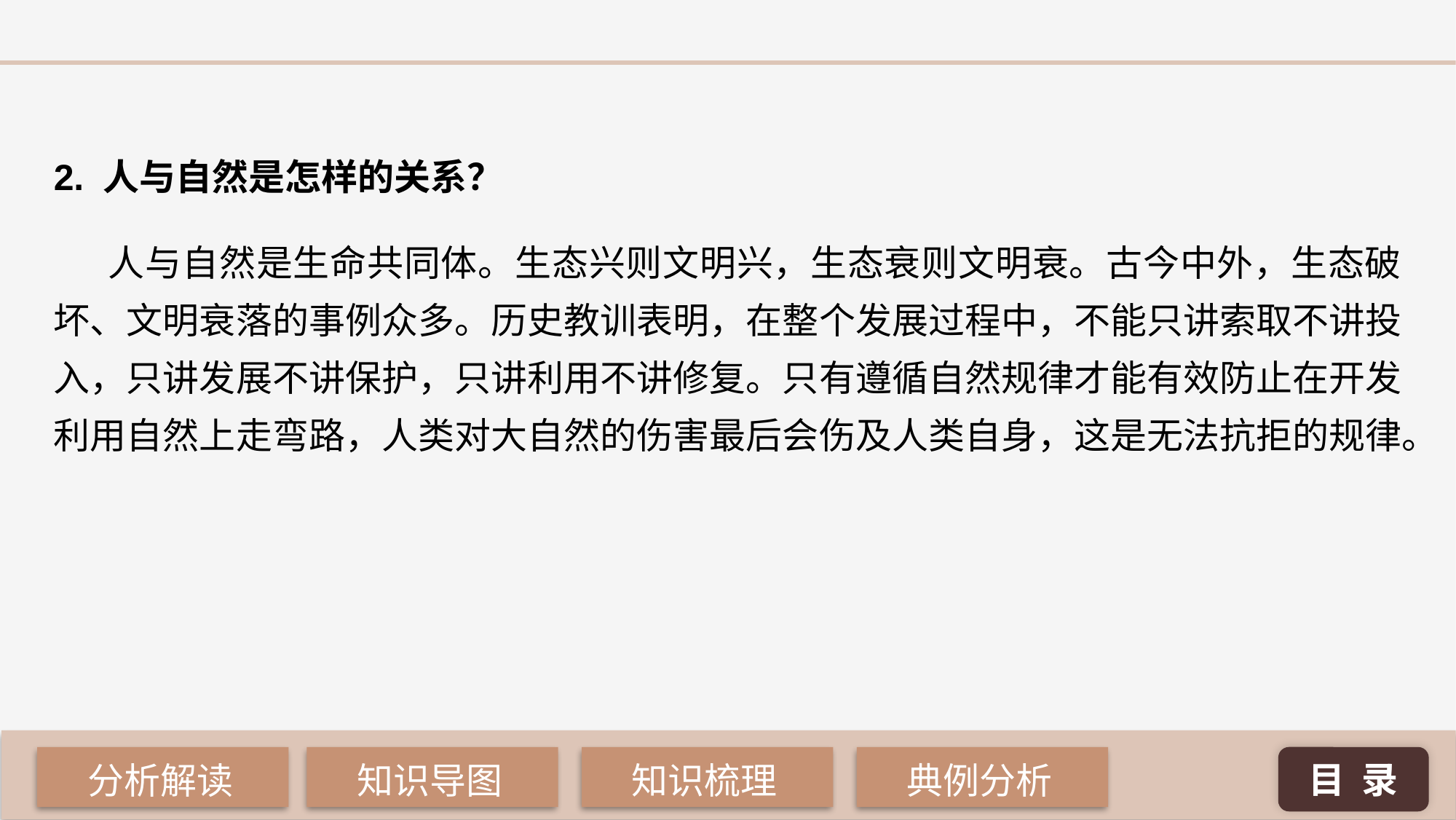

2. 人与自然是怎样的关系？
人与自然是生命共同体。生态兴则文明兴，生态衰则文明衰。古今中外，生态破坏、文明衰落的事例众多。历史教训表明，在整个发展过程中，不能只讲索取不讲投入，只讲发展不讲保护，只讲利用不讲修复。只有遵循自然规律才能有效防止在开发利用自然上走弯路，人类对大自然的伤害最后会伤及人类自身，这是无法抗拒的规律。